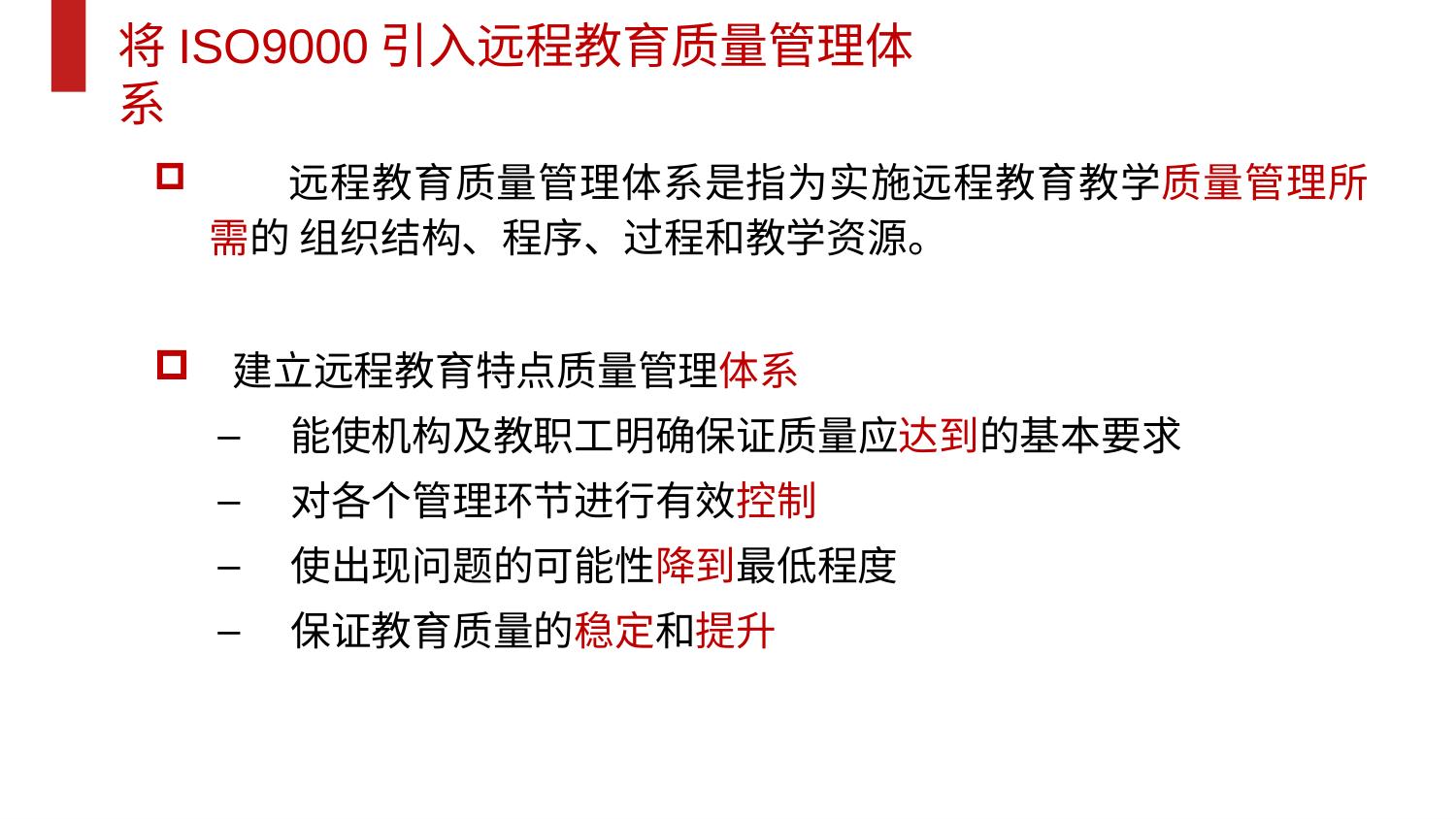

# 将ISO9000引入远程教育质量管理体系
	远程教育质量管理体系是指为实施远程教育教学质量管理所需的 组织结构、程序、过程和教学资源。

建立远程教育特点质量管理体系
能使机构及教职工明确保证质量应达到的基本要求
对各个管理环节进行有效控制
使出现问题的可能性降到最低程度
保证教育质量的稳定和提升